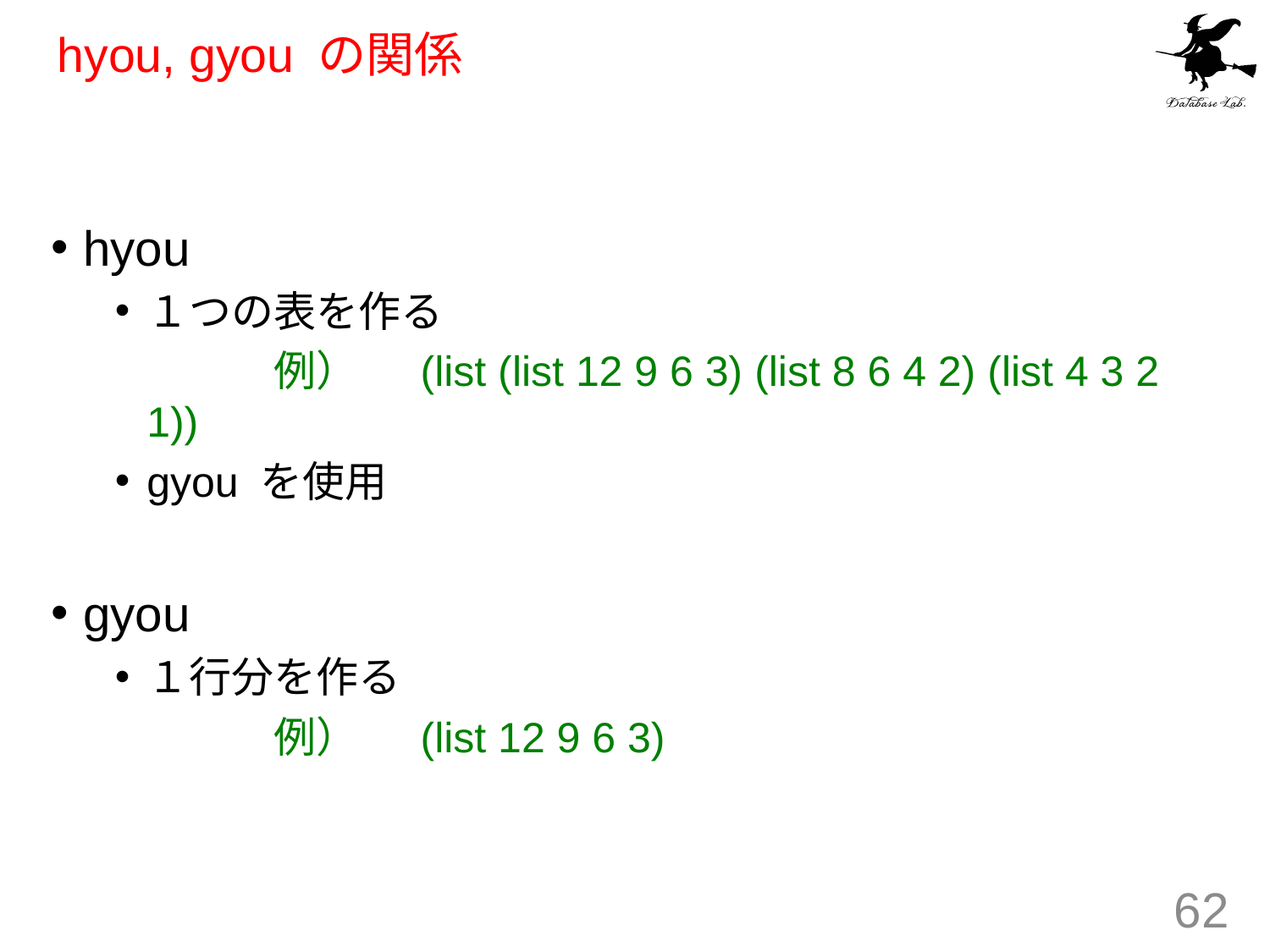

# hyou, gyou の関係
hyou
１つの表を作る
		例）　 (list (list 12 9 6 3) (list 8 6 4 2) (list 4 3 2 1))
gyou を使用

gyou
１行分を作る
		例）　 (list 12 9 6 3)

62